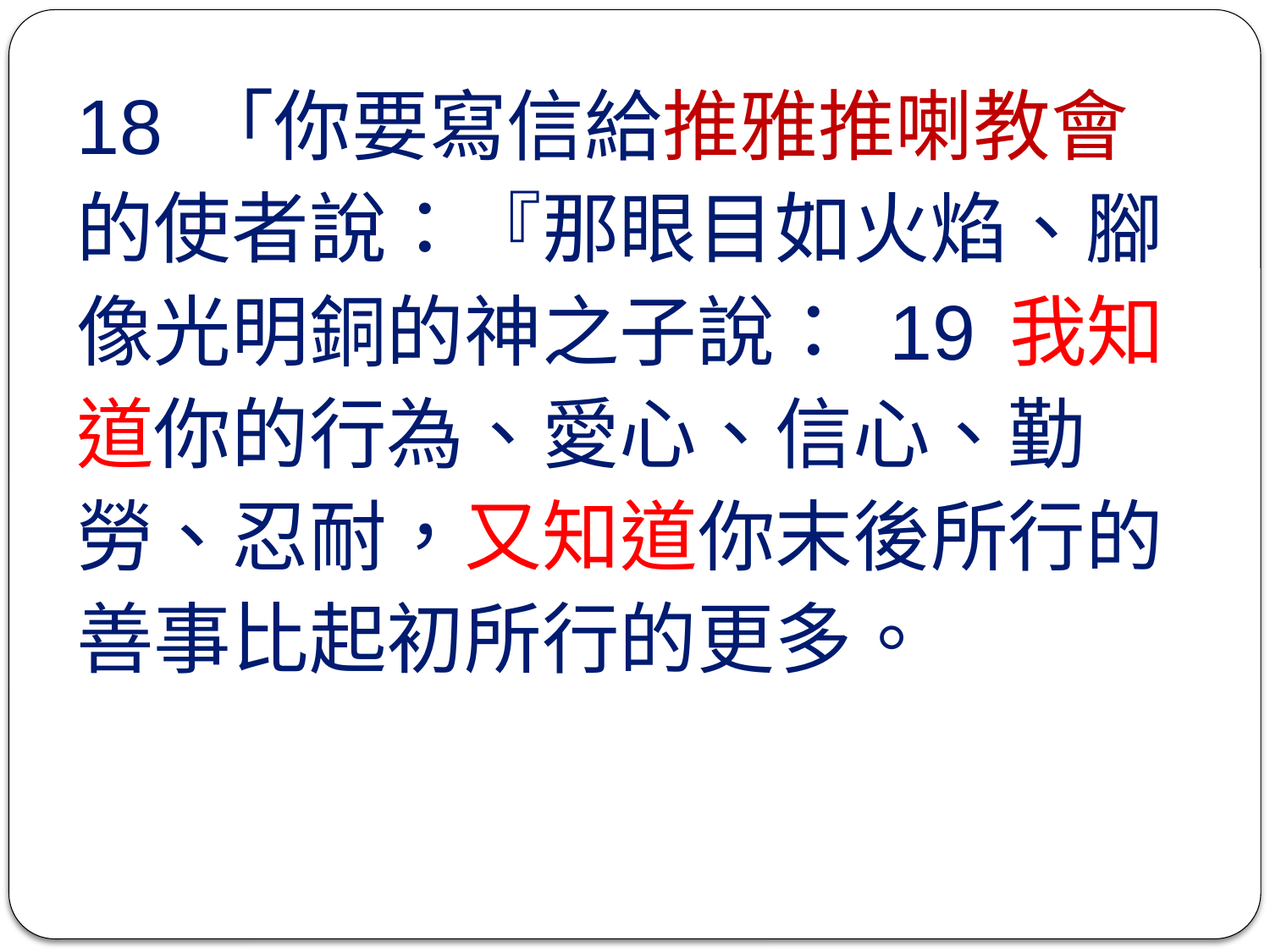

18 「你要寫信給推雅推喇教會的使者說：『那眼目如火焰、腳像光明銅的神之子說： 19 我知道你的行為、愛心、信心、勤勞、忍耐，又知道你末後所行的善事比起初所行的更多。